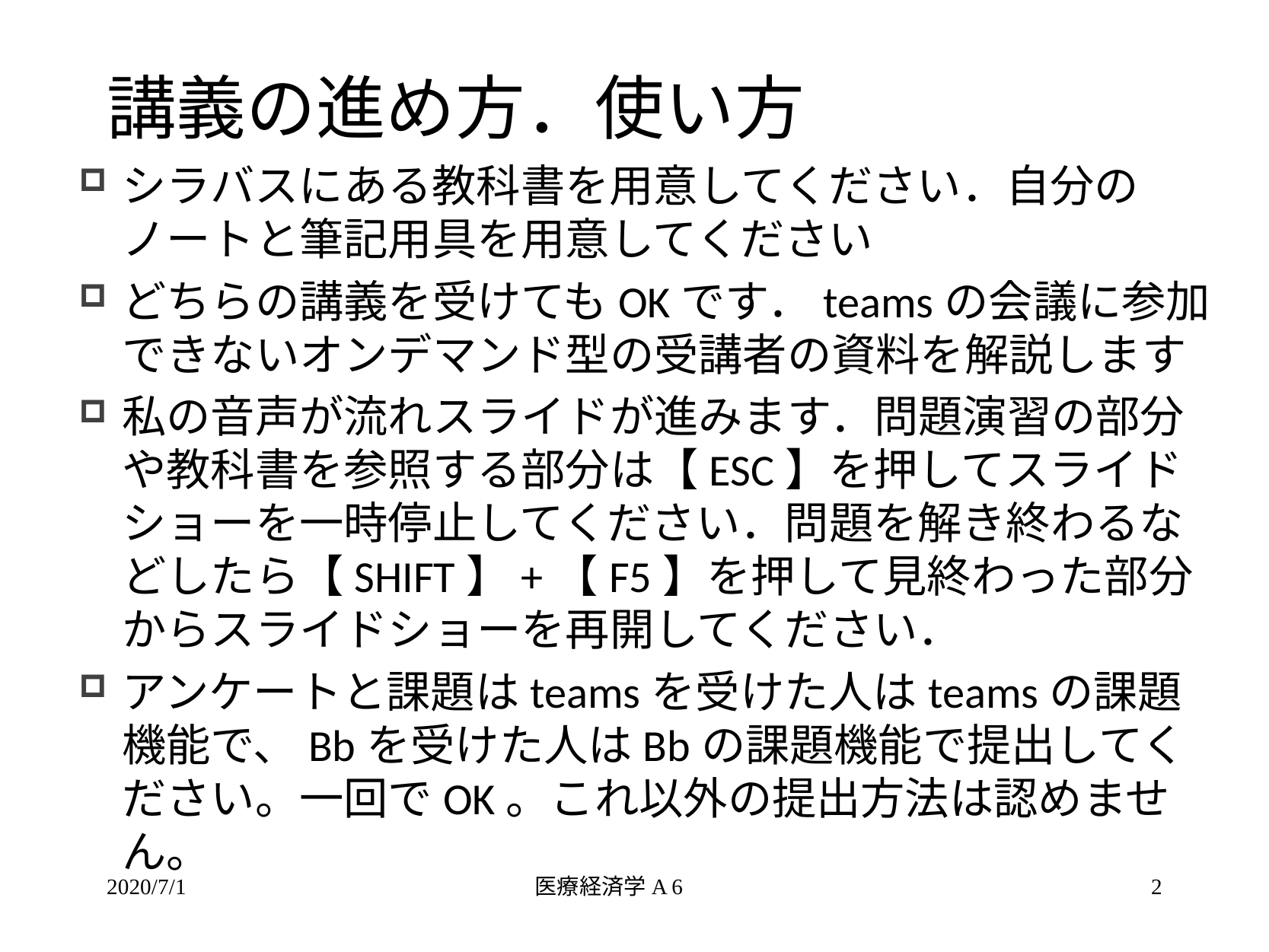

# 講義の進め方．使い方
シラバスにある教科書を用意してください．自分のノートと筆記用具を用意してください
どちらの講義を受けてもOKです．teamsの会議に参加できないオンデマンド型の受講者の資料を解説します
私の音声が流れスライドが進みます．問題演習の部分や教科書を参照する部分は【ESC】を押してスライドショーを一時停止してください．問題を解き終わるなどしたら【SHIFT】+【F5】を押して見終わった部分からスライドショーを再開してください．
アンケートと課題はteamsを受けた人はteamsの課題機能で、Bbを受けた人はBbの課題機能で提出してください。一回でOK。これ以外の提出方法は認めません。

2020/7/1
医療経済学A 6
2